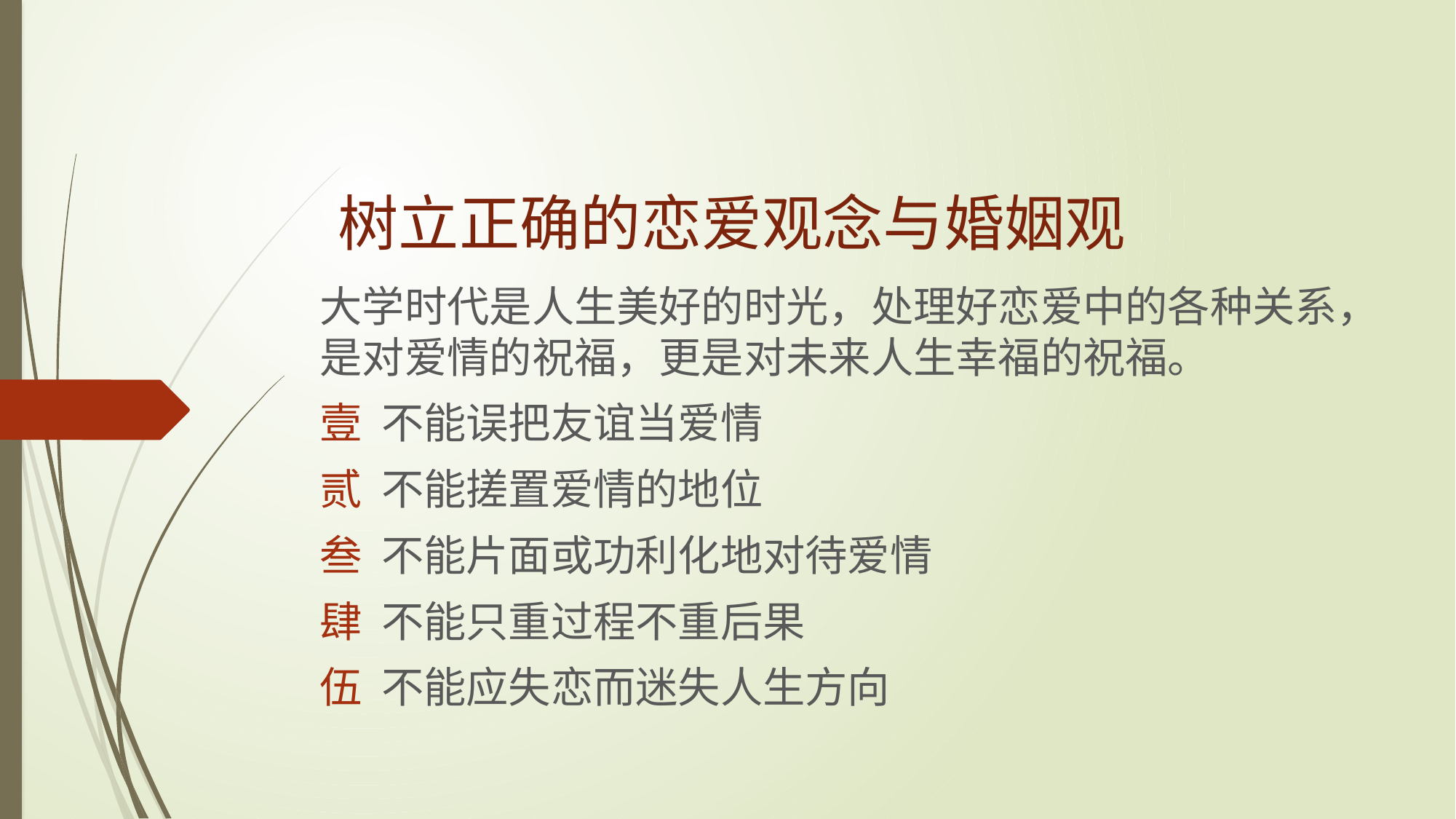

# 树立正确的恋爱观念与婚姻观
大学时代是人生美好的时光，处理好恋爱中的各种关系，是对爱情的祝福，更是对未来人生幸福的祝福。
不能误把友谊当爱情
不能搓置爱情的地位
不能片面或功利化地对待爱情
不能只重过程不重后果
不能应失恋而迷失人生方向